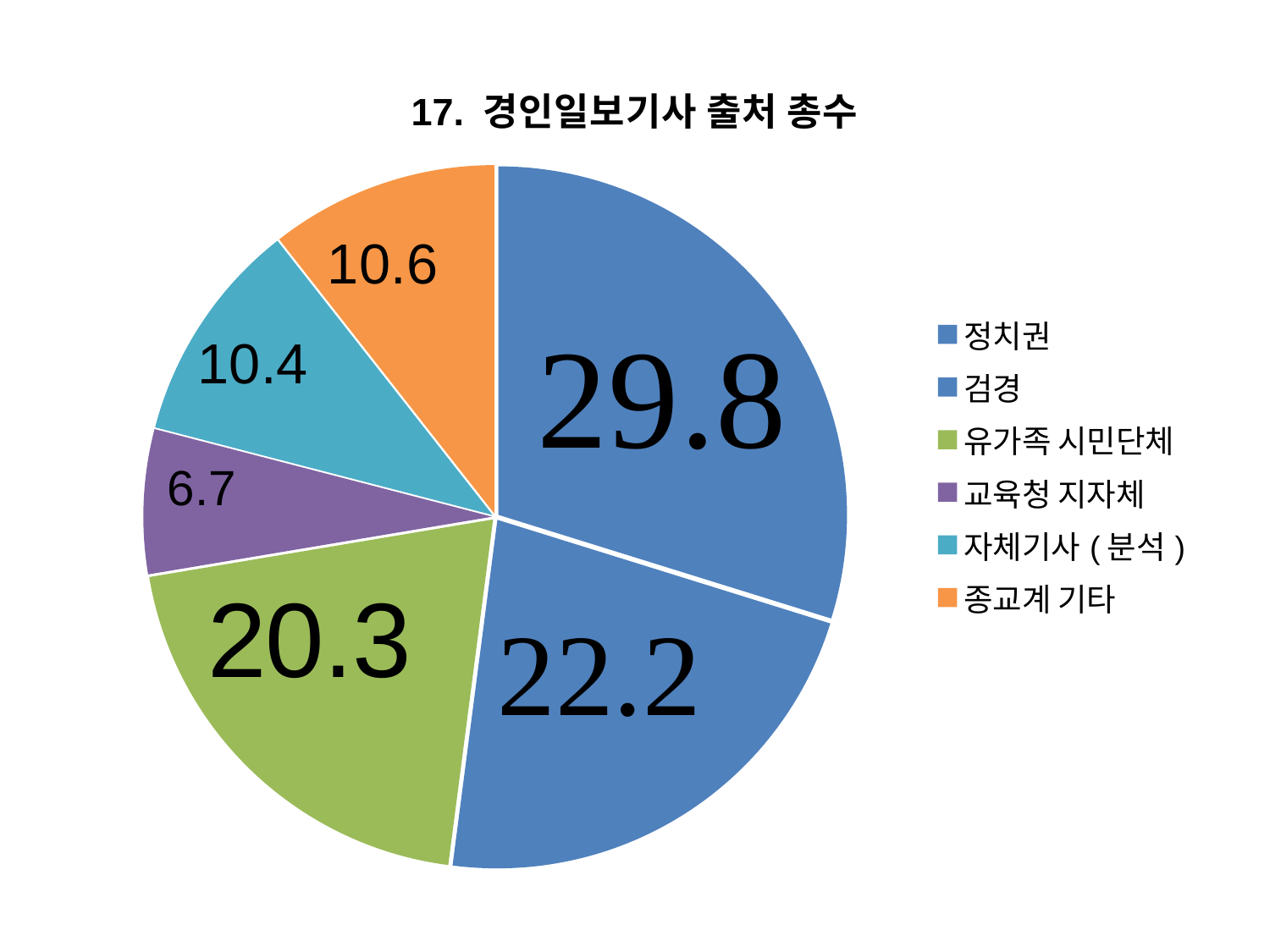

### Chart: 17. 경인일보기사 출처 총수

| Category | 경인일보기사 출처 총수 |
|---|---|
| 정치권  | 138.0 |
| 검경 | 103.0 |
| 유가족 시민단체 | 94.0 |
| 교육청 지자체 | 31.0 |
| 자체기사(분석) | 48.0 |
| 종교계 기타 | 49.0 |